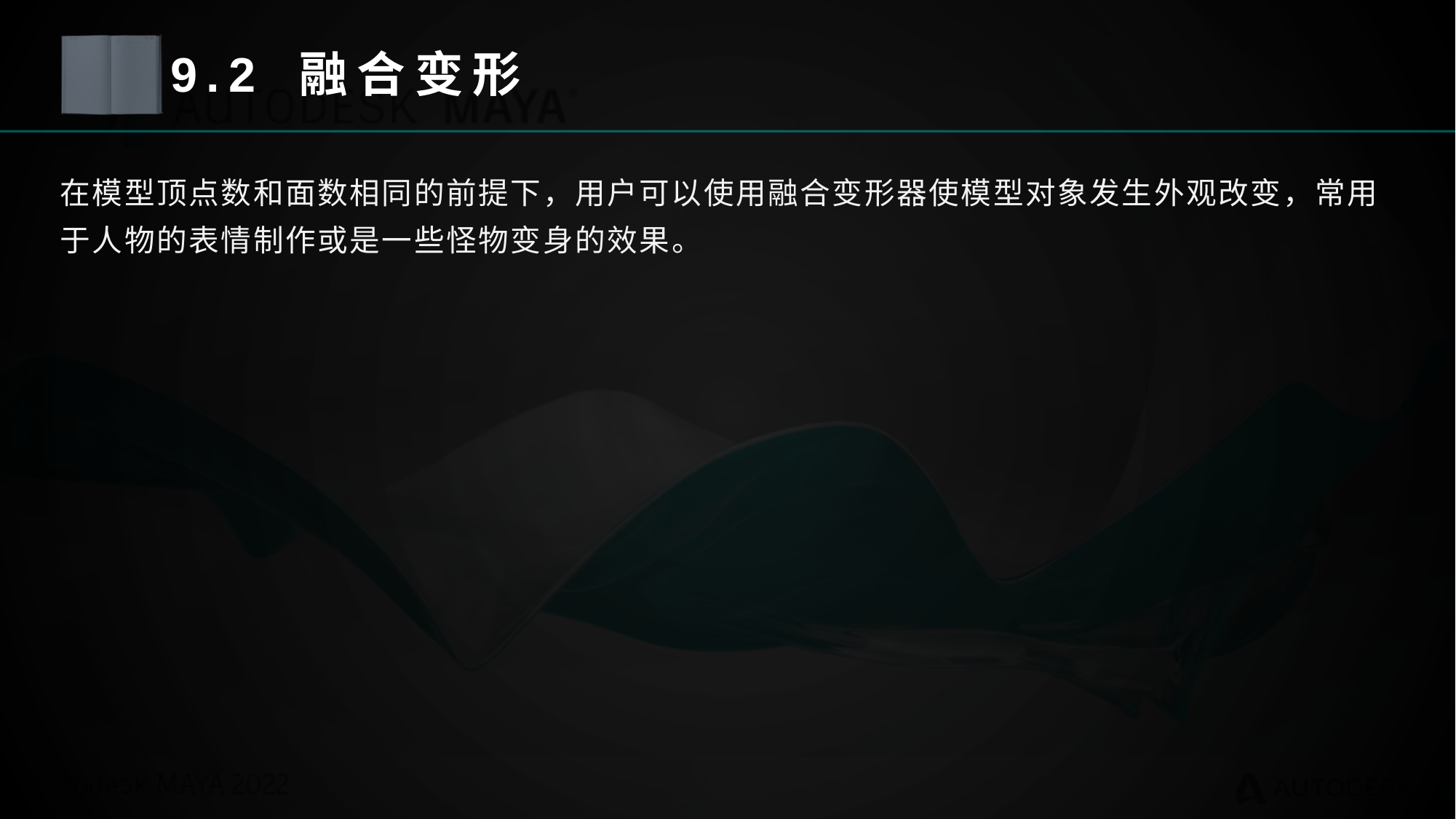

9.2 融合变形
在模型顶点数和面数相同的前提下，用户可以使用融合变形器使模型对象发生外观改变，常用于人物的表情制作或是一些怪物变身的效果。